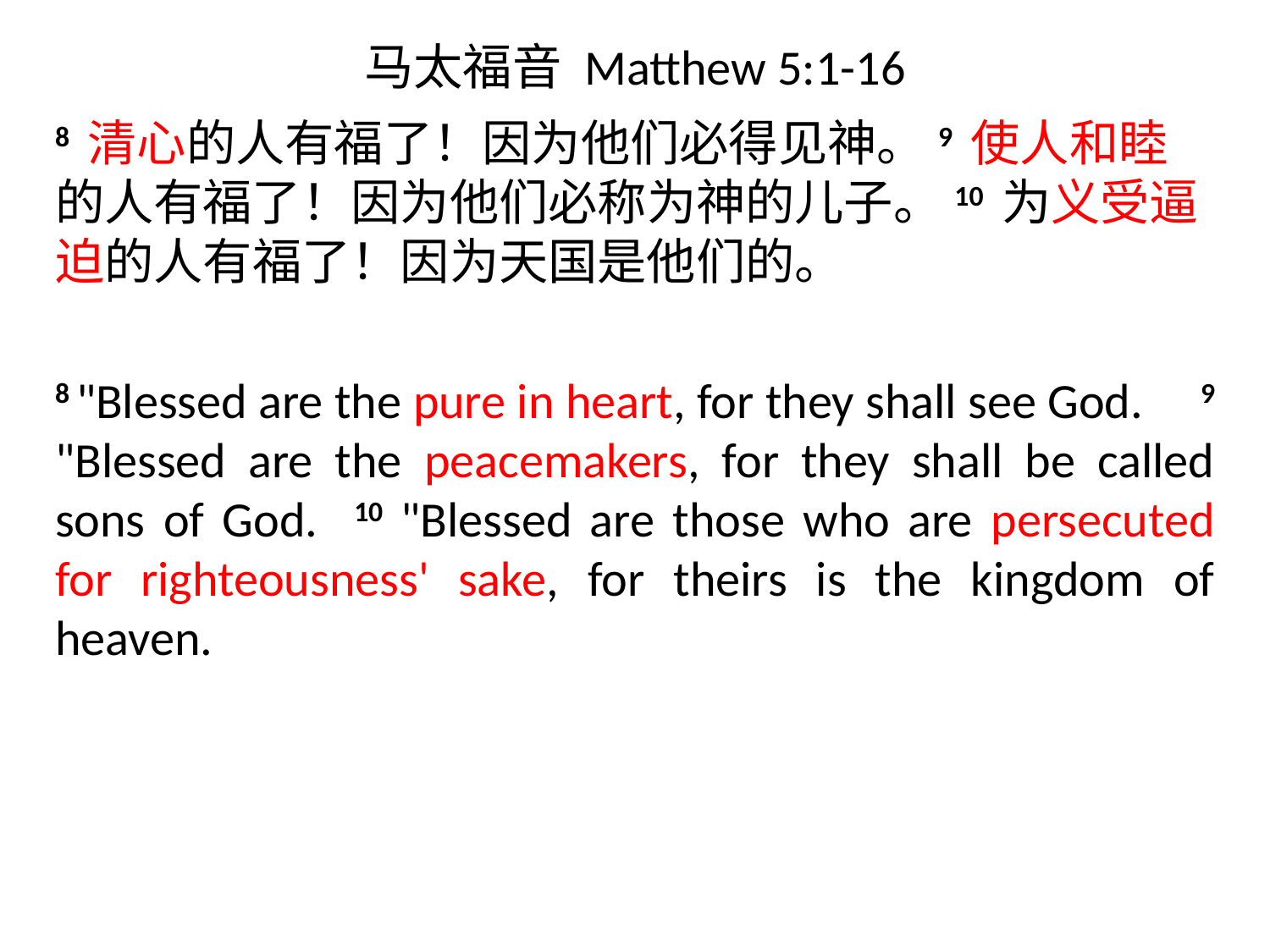

# 马太福音 Matthew 5:1-16
8 清心的人有福了！因为他们必得见神。9 使人和睦的人有福了！因为他们必称为神的儿子。10 为义受逼迫的人有福了！因为天国是他们的。

8 "Blessed are the pure in heart, for they shall see God.     9 "Blessed are the peacemakers, for they shall be called sons of God.  10 "Blessed are those who are persecuted for righteousness' sake, for theirs is the kingdom of heaven.